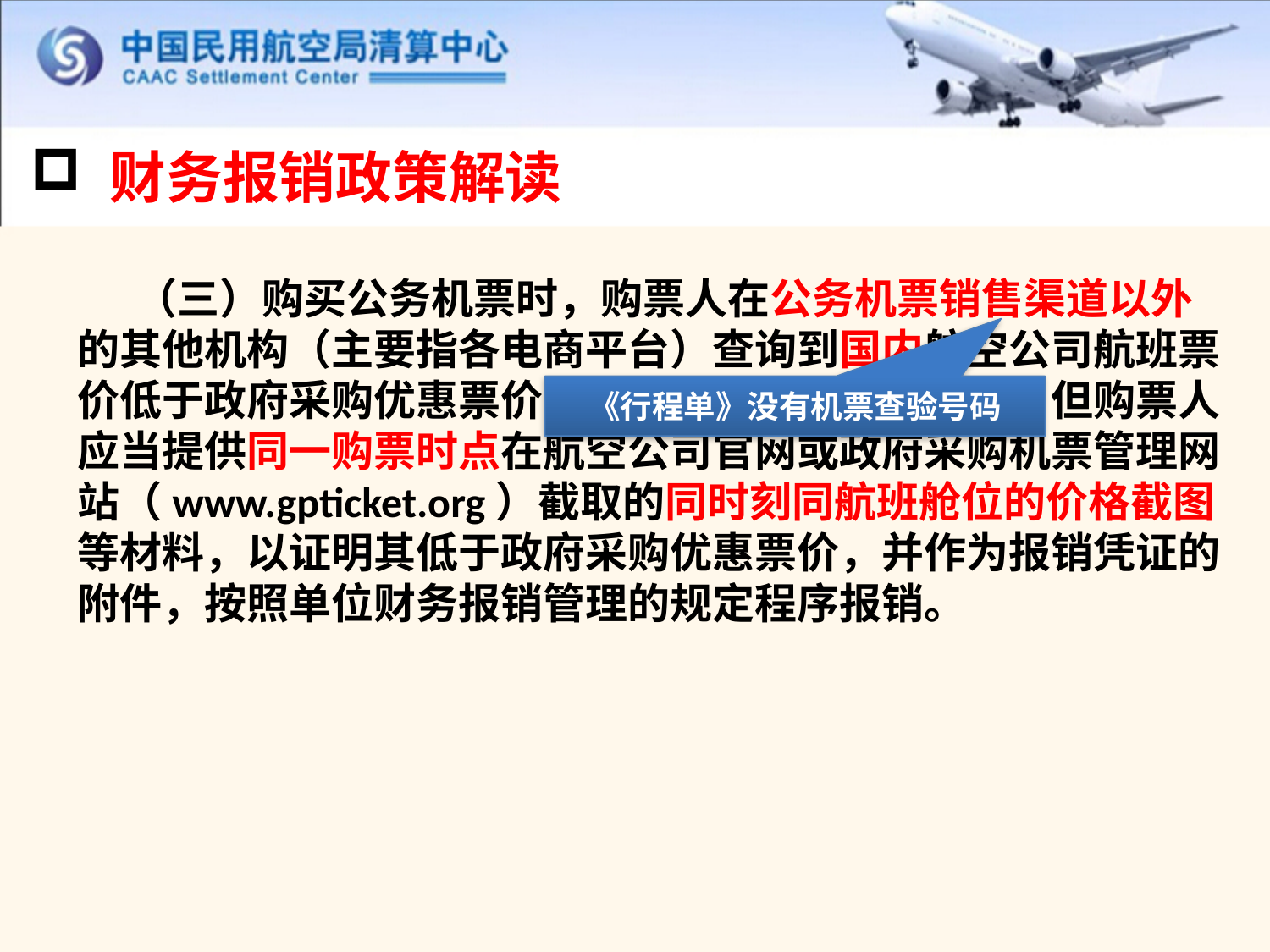

财务报销政策解读
     （三）购买公务机票时，购票人在公务机票销售渠道以外的其他机构（主要指各电商平台）查询到国内航空公司航班票价低于政府采购优惠票价的机票，购票人可以购买。但购票人应当提供同一购票时点在航空公司官网或政府采购机票管理网站（www.gpticket.org）截取的同时刻同航班舱位的价格截图等材料，以证明其低于政府采购优惠票价，并作为报销凭证的附件，按照单位财务报销管理的规定程序报销。

《行程单》没有机票查验号码